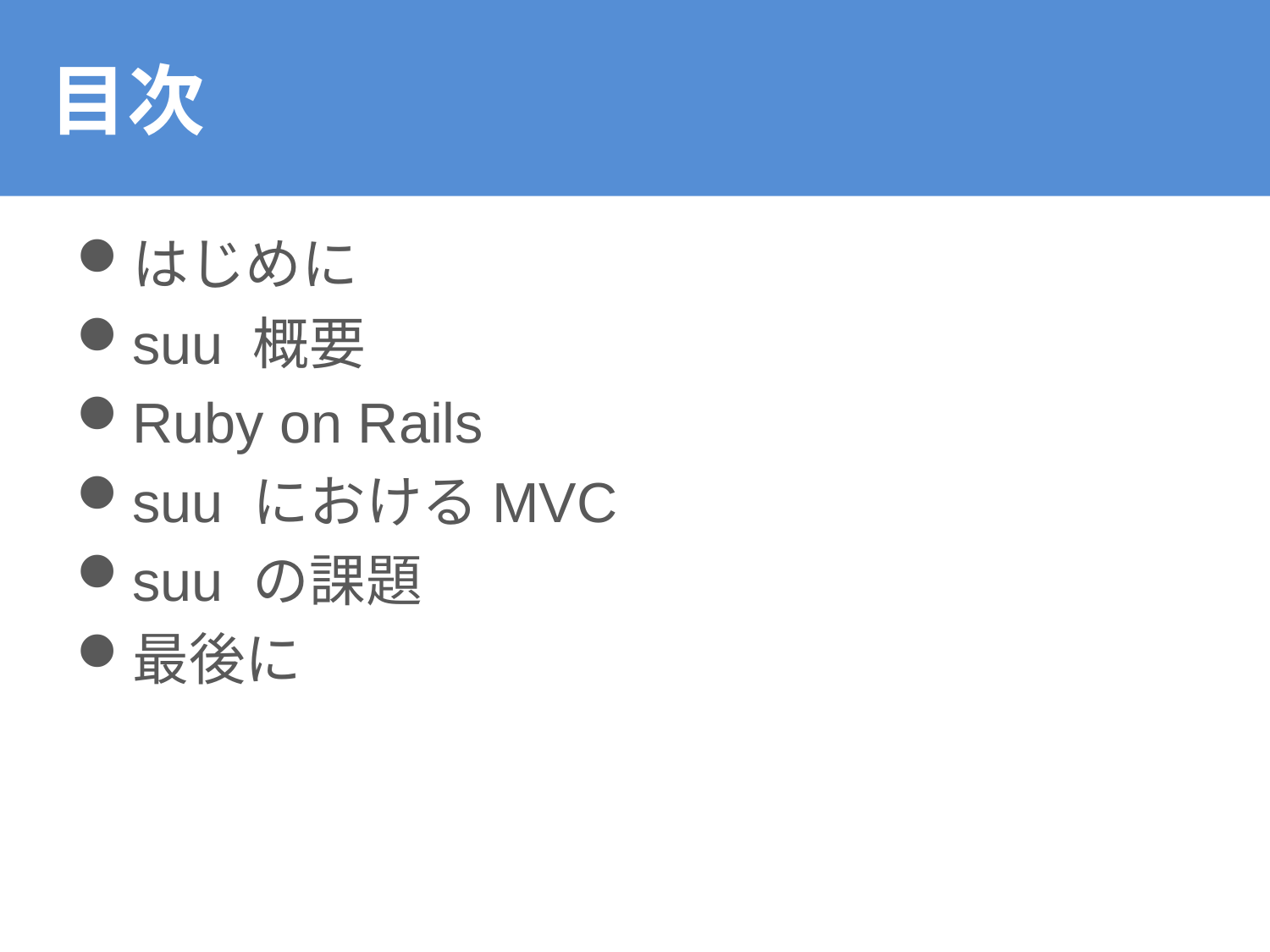

# 目次
はじめに
suu 概要
Ruby on Rails
suu におけるMVC
suu の課題
最後に